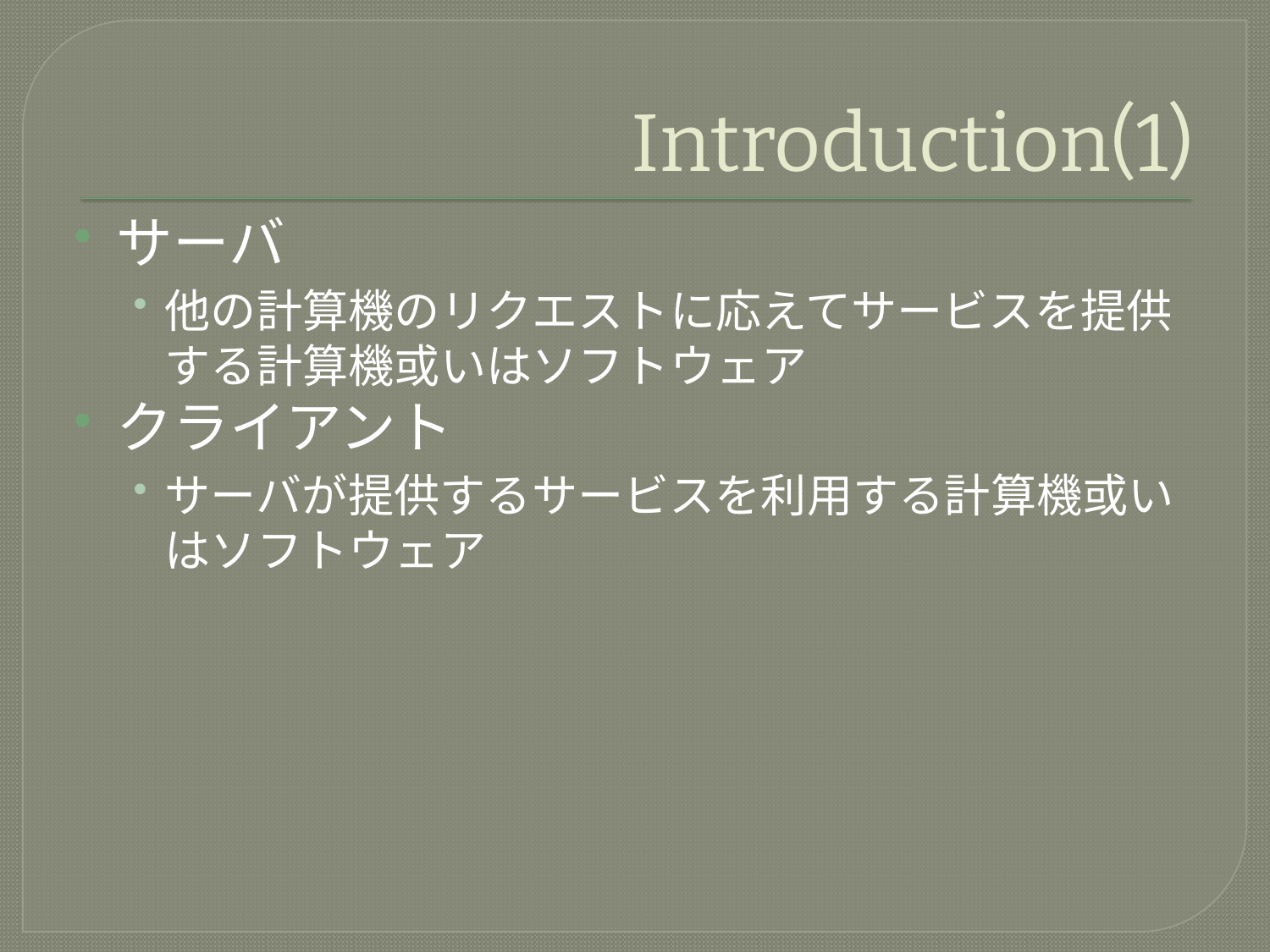

# Introduction(1)
サーバ
他の計算機のリクエストに応えてサービスを提供する計算機或いはソフトウェア
クライアント
サーバが提供するサービスを利用する計算機或いはソフトウェア